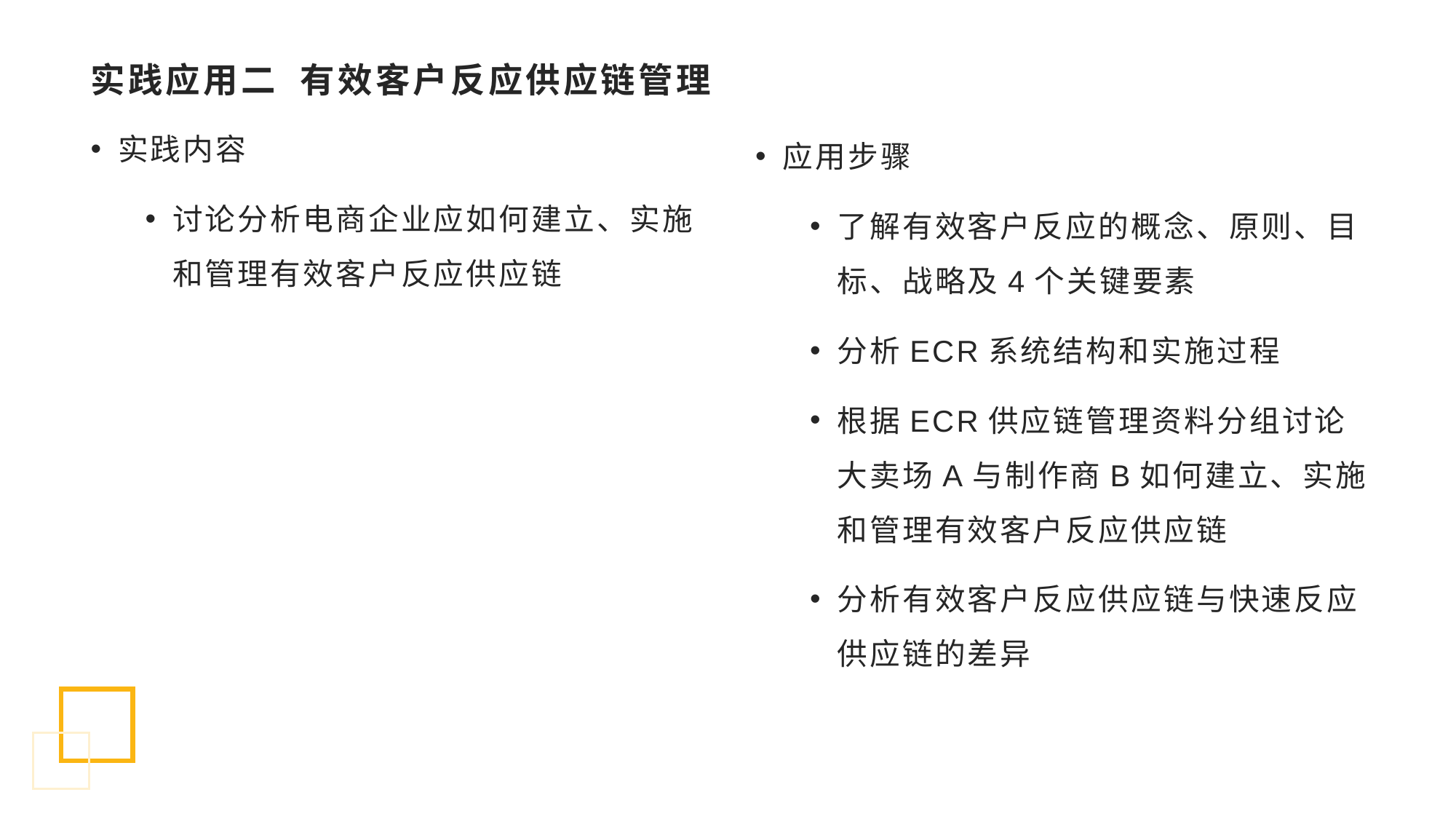

# 实践应用二  有效客户反应供应链管理
应用步骤
了解有效客户反应的概念、原则、目标、战略及4个关键要素
分析ECR系统结构和实施过程
根据ECR供应链管理资料分组讨论大卖场A与制作商B如何建立、实施和管理有效客户反应供应链
分析有效客户反应供应链与快速反应供应链的差异
实践内容
讨论分析电商企业应如何建立、实施和管理有效客户反应供应链